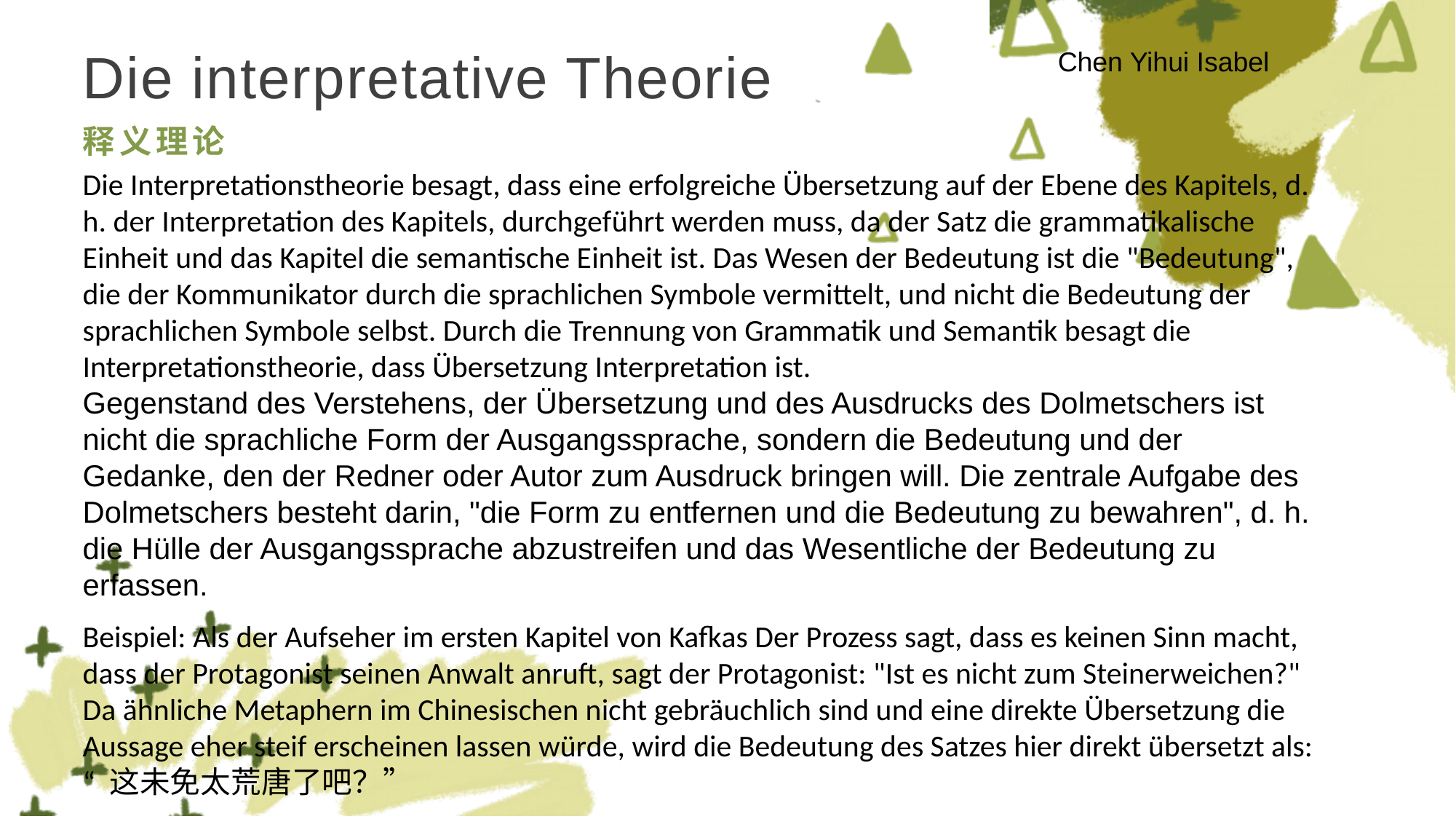

Die interpretative Theorie
Chen Yihui Isabel
# 释义理论
Die Interpretationstheorie besagt, dass eine erfolgreiche Übersetzung auf der Ebene des Kapitels, d. h. der Interpretation des Kapitels, durchgeführt werden muss, da der Satz die grammatikalische Einheit und das Kapitel die semantische Einheit ist. Das Wesen der Bedeutung ist die "Bedeutung", die der Kommunikator durch die sprachlichen Symbole vermittelt, und nicht die Bedeutung der sprachlichen Symbole selbst. Durch die Trennung von Grammatik und Semantik besagt die Interpretationstheorie, dass Übersetzung Interpretation ist.
Gegenstand des Verstehens, der Übersetzung und des Ausdrucks des Dolmetschers ist nicht die sprachliche Form der Ausgangssprache, sondern die Bedeutung und der Gedanke, den der Redner oder Autor zum Ausdruck bringen will. Die zentrale Aufgabe des Dolmetschers besteht darin, "die Form zu entfernen und die Bedeutung zu bewahren", d. h. die Hülle der Ausgangssprache abzustreifen und das Wesentliche der Bedeutung zu erfassen.

Beispiel: Als der Aufseher im ersten Kapitel von Kafkas Der Prozess sagt, dass es keinen Sinn macht, dass der Protagonist seinen Anwalt anruft, sagt der Protagonist: "Ist es nicht zum Steinerweichen?"
Da ähnliche Metaphern im Chinesischen nicht gebräuchlich sind und eine direkte Übersetzung die Aussage eher steif erscheinen lassen würde, wird die Bedeutung des Satzes hier direkt übersetzt als: “ 这未免太荒唐了吧？”